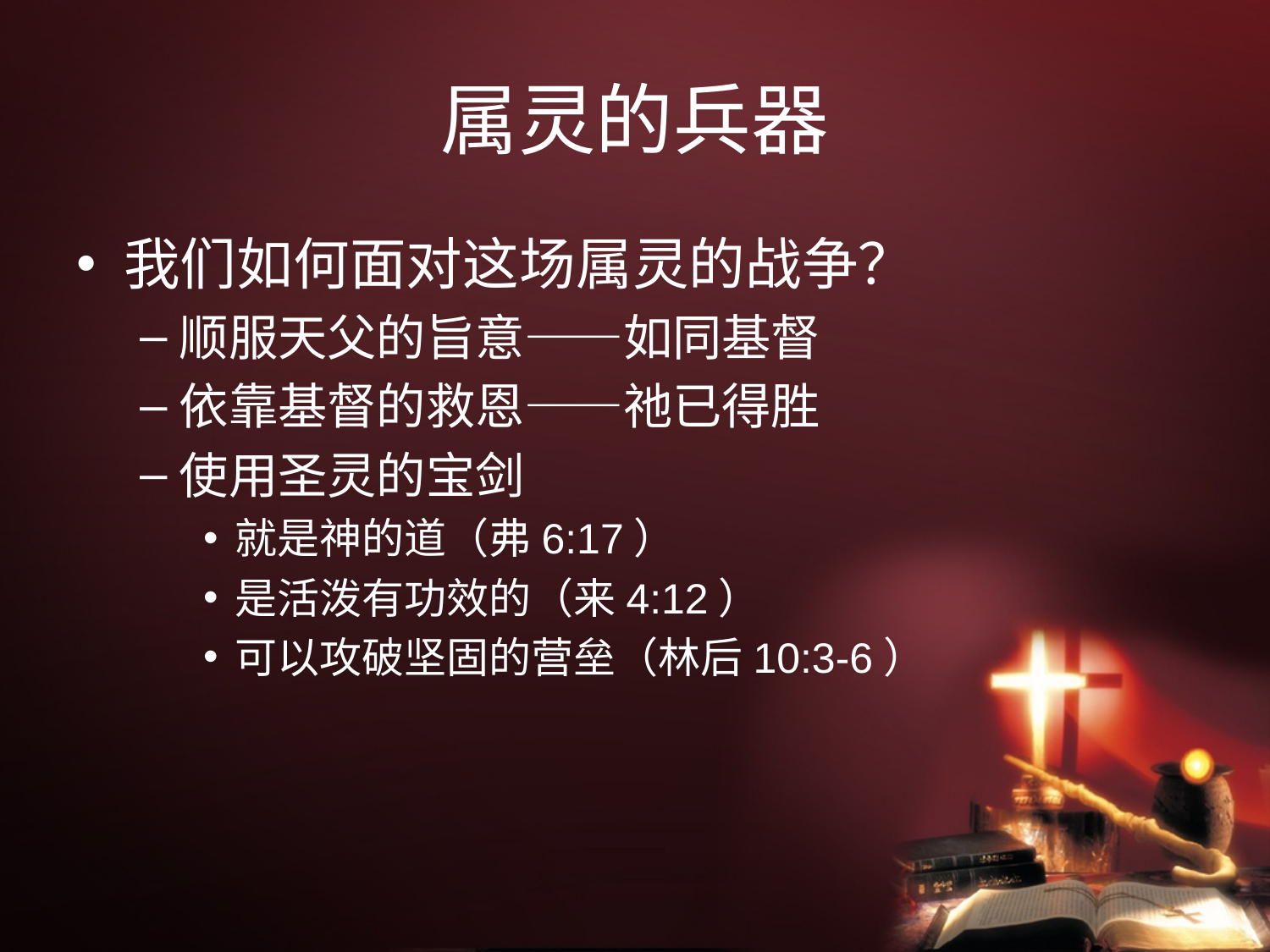

# 属灵的兵器
我们如何面对这场属灵的战争？
顺服天父的旨意——如同基督
依靠基督的救恩——祂已得胜
使用圣灵的宝剑
就是神的道（弗6:17）
是活泼有功效的（来4:12）
可以攻破坚固的营垒（林后10:3-6）